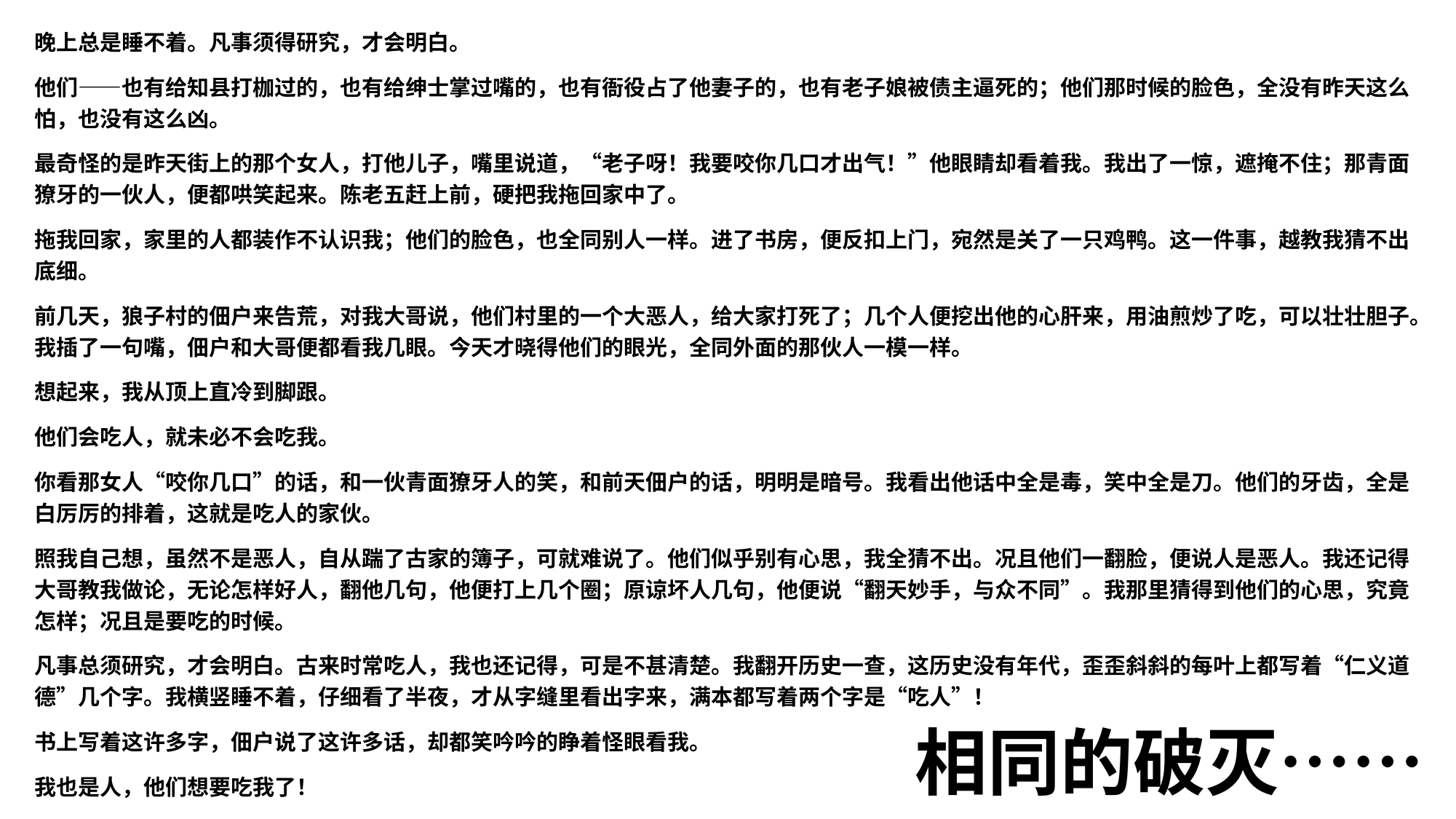

晚上总是睡不着。凡事须得研究，才会明白。
他们——也有给知县打枷过的，也有给绅士掌过嘴的，也有衙役占了他妻子的，也有老子娘被债主逼死的；他们那时候的脸色，全没有昨天这么怕，也没有这么凶。
最奇怪的是昨天街上的那个女人，打他儿子，嘴里说道，“老子呀！我要咬你几口才出气！”他眼睛却看着我。我出了一惊，遮掩不住；那青面獠牙的一伙人，便都哄笑起来。陈老五赶上前，硬把我拖回家中了。
拖我回家，家里的人都装作不认识我；他们的脸色，也全同别人一样。进了书房，便反扣上门，宛然是关了一只鸡鸭。这一件事，越教我猜不出底细。
前几天，狼子村的佃户来告荒，对我大哥说，他们村里的一个大恶人，给大家打死了；几个人便挖出他的心肝来，用油煎炒了吃，可以壮壮胆子。我插了一句嘴，佃户和大哥便都看我几眼。今天才晓得他们的眼光，全同外面的那伙人一模一样。
想起来，我从顶上直冷到脚跟。
他们会吃人，就未必不会吃我。
你看那女人“咬你几口”的话，和一伙青面獠牙人的笑，和前天佃户的话，明明是暗号。我看出他话中全是毒，笑中全是刀。他们的牙齿，全是白厉厉的排着，这就是吃人的家伙。
照我自己想，虽然不是恶人，自从踹了古家的簿子，可就难说了。他们似乎别有心思，我全猜不出。况且他们一翻脸，便说人是恶人。我还记得大哥教我做论，无论怎样好人，翻他几句，他便打上几个圈；原谅坏人几句，他便说“翻天妙手，与众不同”。我那里猜得到他们的心思，究竟怎样；况且是要吃的时候。
凡事总须研究，才会明白。古来时常吃人，我也还记得，可是不甚清楚。我翻开历史一查，这历史没有年代，歪歪斜斜的每叶上都写着“仁义道德”几个字。我横竖睡不着，仔细看了半夜，才从字缝里看出字来，满本都写着两个字是“吃人”！
书上写着这许多字，佃户说了这许多话，却都笑吟吟的睁着怪眼看我。
我也是人，他们想要吃我了！
相同的破灭……